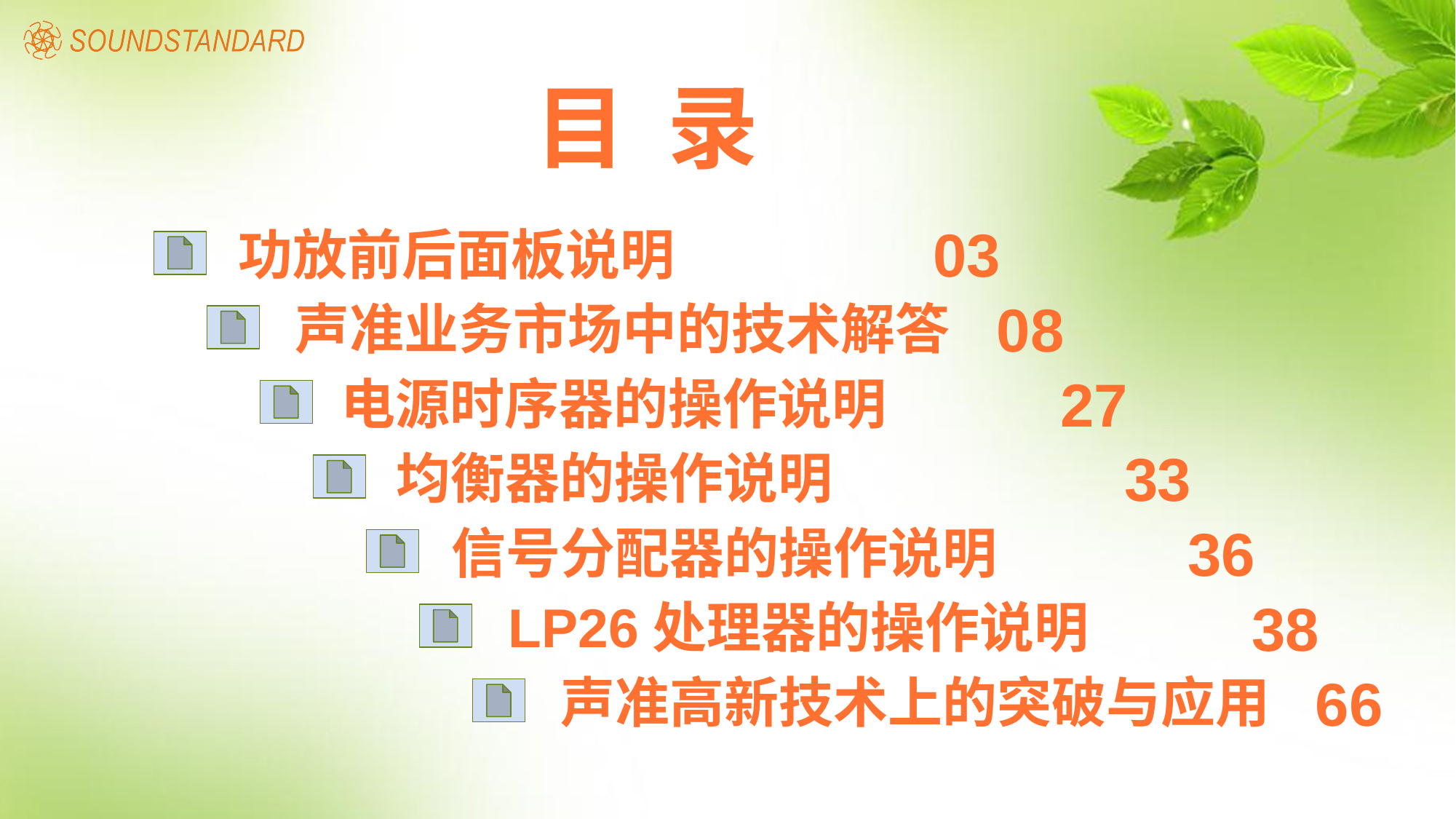

目  录
03
功放前后面板说明

08
声准业务市场中的技术解答

27
电源时序器的操作说明

33
均衡器的操作说明

36
信号分配器的操作说明

38
LP26处理器的操作说明

66
声准高新技术上的突破与应用